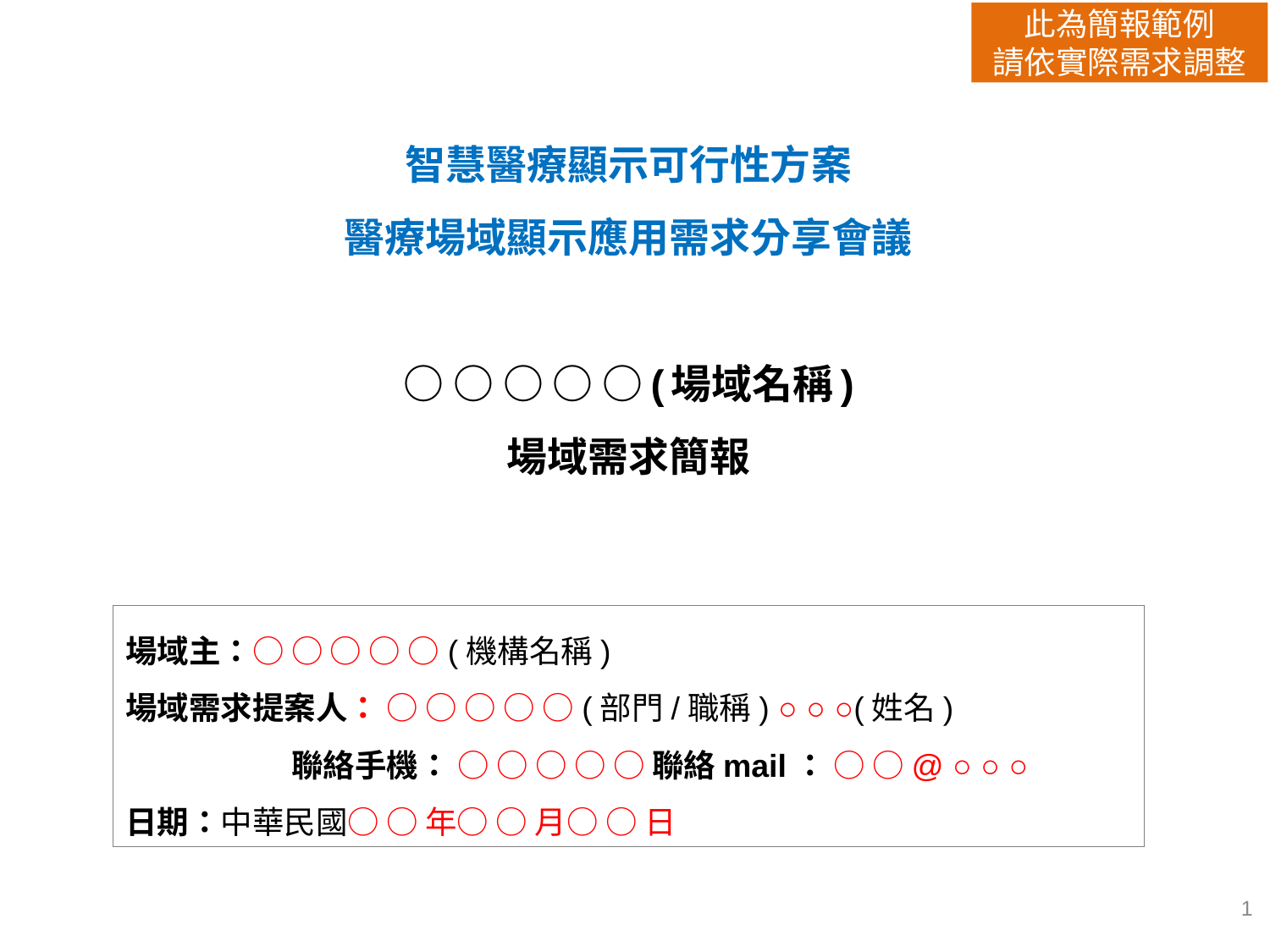

此為簡報範例
請依實際需求調整
# 智慧醫療顯示可行性方案 醫療場域顯示應用需求分享會議 ○ ○ ○ ○ ○(場域名稱) 場域需求簡報
場域主：○ ○ ○ ○ ○(機構名稱)
場域需求提案人： ○ ○ ○ ○ ○(部門/職稱) ○ ○ ○(姓名)
                      聯絡手機： ○ ○ ○ ○ ○ 聯絡mail： ○ ○@ ○ ○ ○
日期：中華民國○ ○ 年○ ○ 月○ ○ 日
1